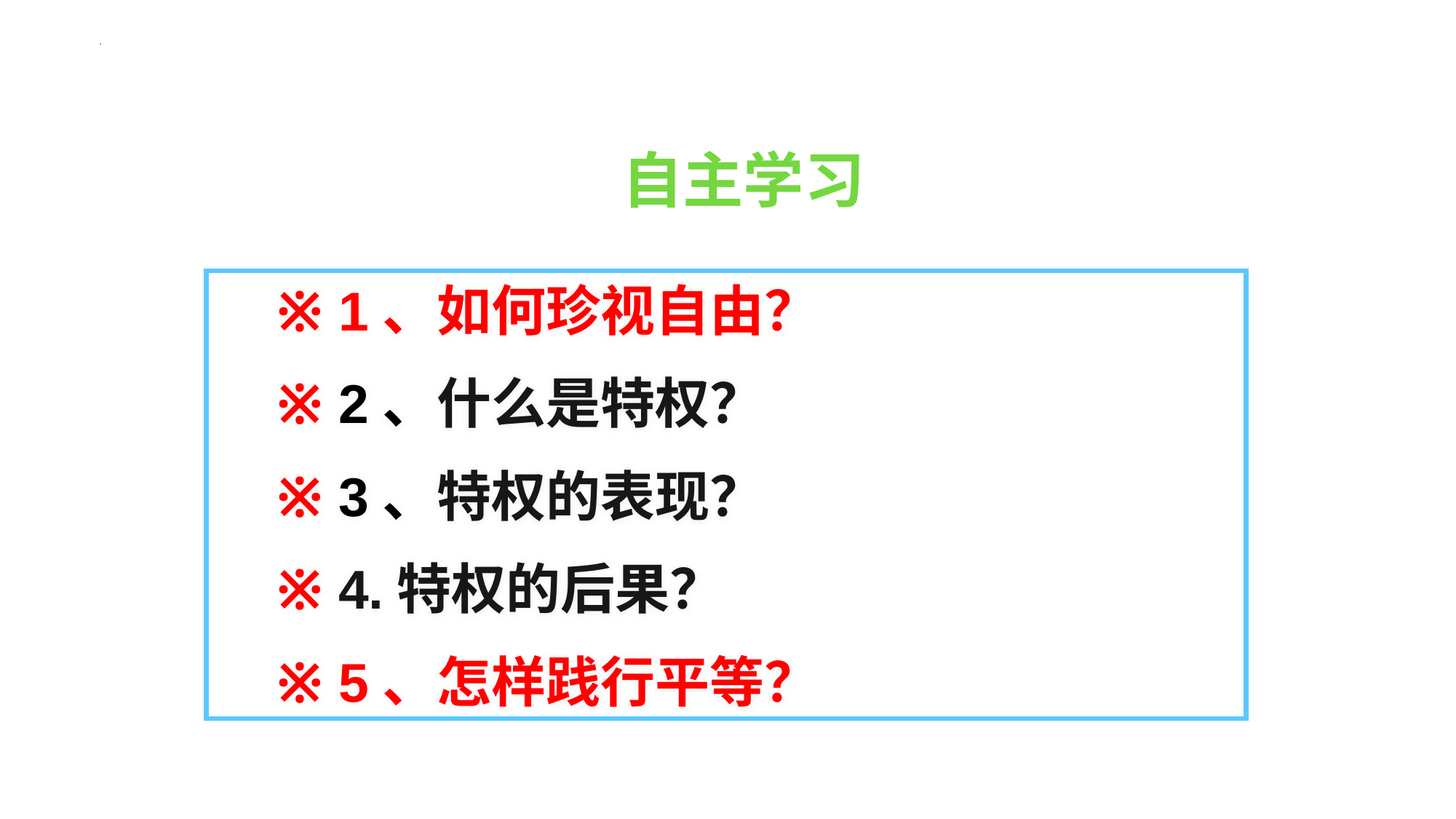

自主学习
※ 1、如何珍视自由？
※ 2、什么是特权？
※ 3、特权的表现？
※ 4.特权的后果？
※ 5、怎样践行平等？